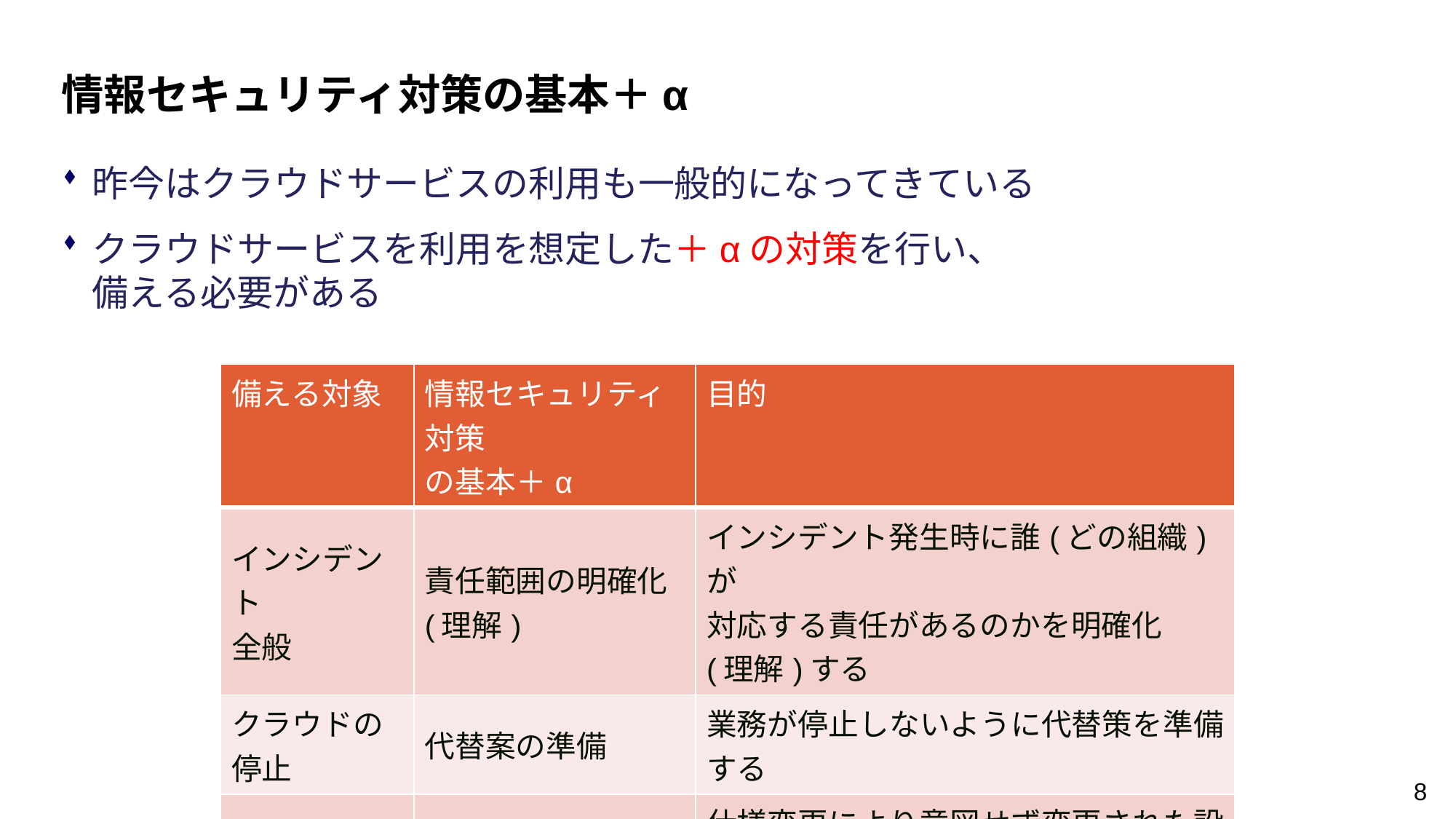

情報セキュリティ対策の基本＋α
昨今はクラウドサービスの利用も一般的になってきている

クラウドサービスを利用を想定した＋αの対策を行い、
備える必要がある
| 備える対象 | 情報セキュリティ対策 の基本＋α | 目的 |
| --- | --- | --- |
| インシデント 全般 | 責任範囲の明確化 (理解) | インシデント発生時に誰(どの組織)が 対応する責任があるのかを明確化 (理解)する |
| クラウドの停止 | 代替案の準備 | 業務が停止しないように代替策を準備する |
| クラウドの 仕様変更 | 設定の見直し | 仕様変更により意図せず変更された設定を適切な設定に直す(設定不備による情報漏えいや攻撃への悪用を防止する) |
8